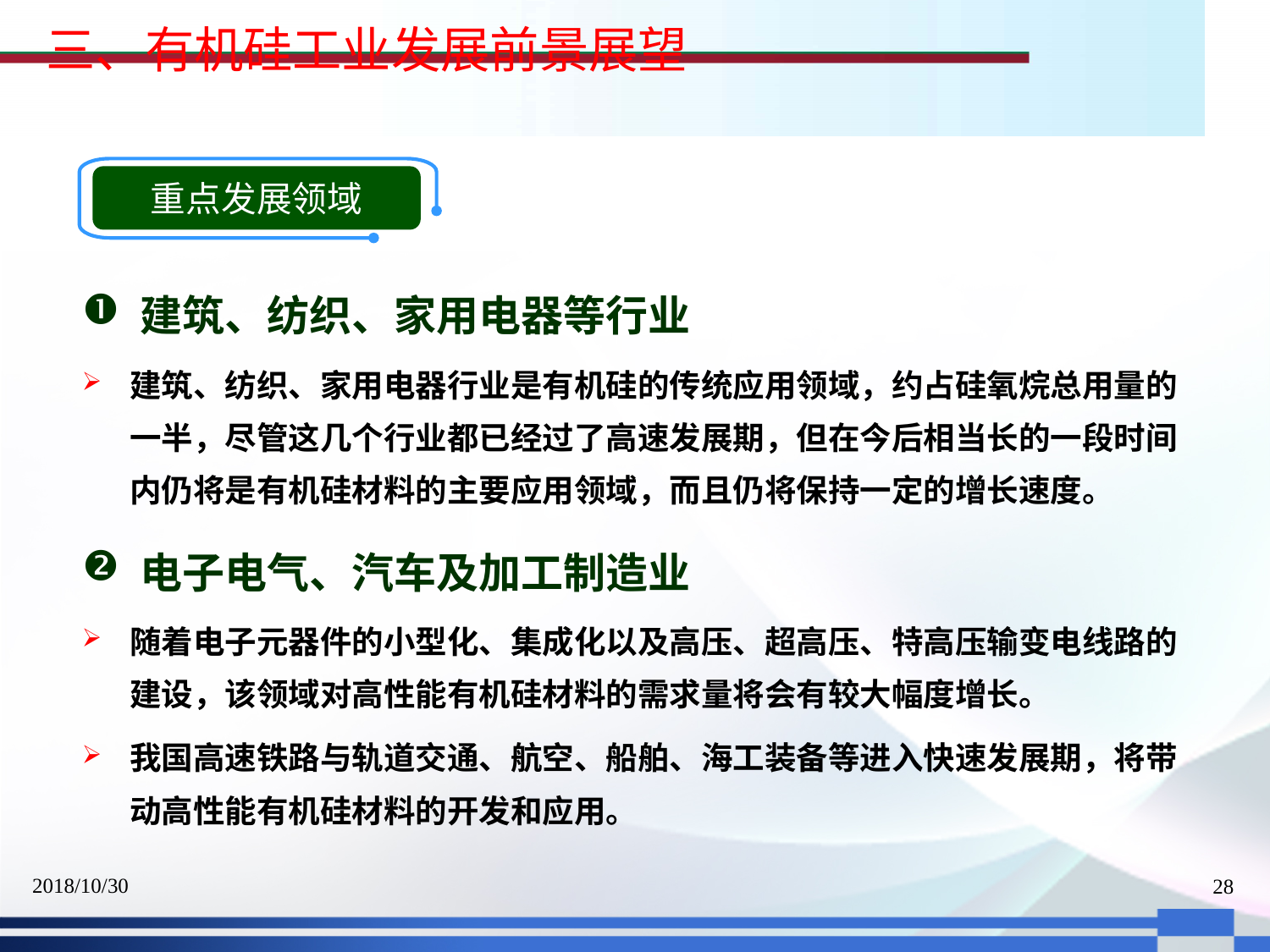

三、有机硅工业发展前景展望

重点发展领域
 建筑、纺织、家用电器等行业
建筑、纺织、家用电器行业是有机硅的传统应用领域，约占硅氧烷总用量的一半，尽管这几个行业都已经过了高速发展期，但在今后相当长的一段时间内仍将是有机硅材料的主要应用领域，而且仍将保持一定的增长速度。
 电子电气、汽车及加工制造业
随着电子元器件的小型化、集成化以及高压、超高压、特高压输变电线路的建设，该领域对高性能有机硅材料的需求量将会有较大幅度增长。
我国高速铁路与轨道交通、航空、船舶、海工装备等进入快速发展期，将带动高性能有机硅材料的开发和应用。